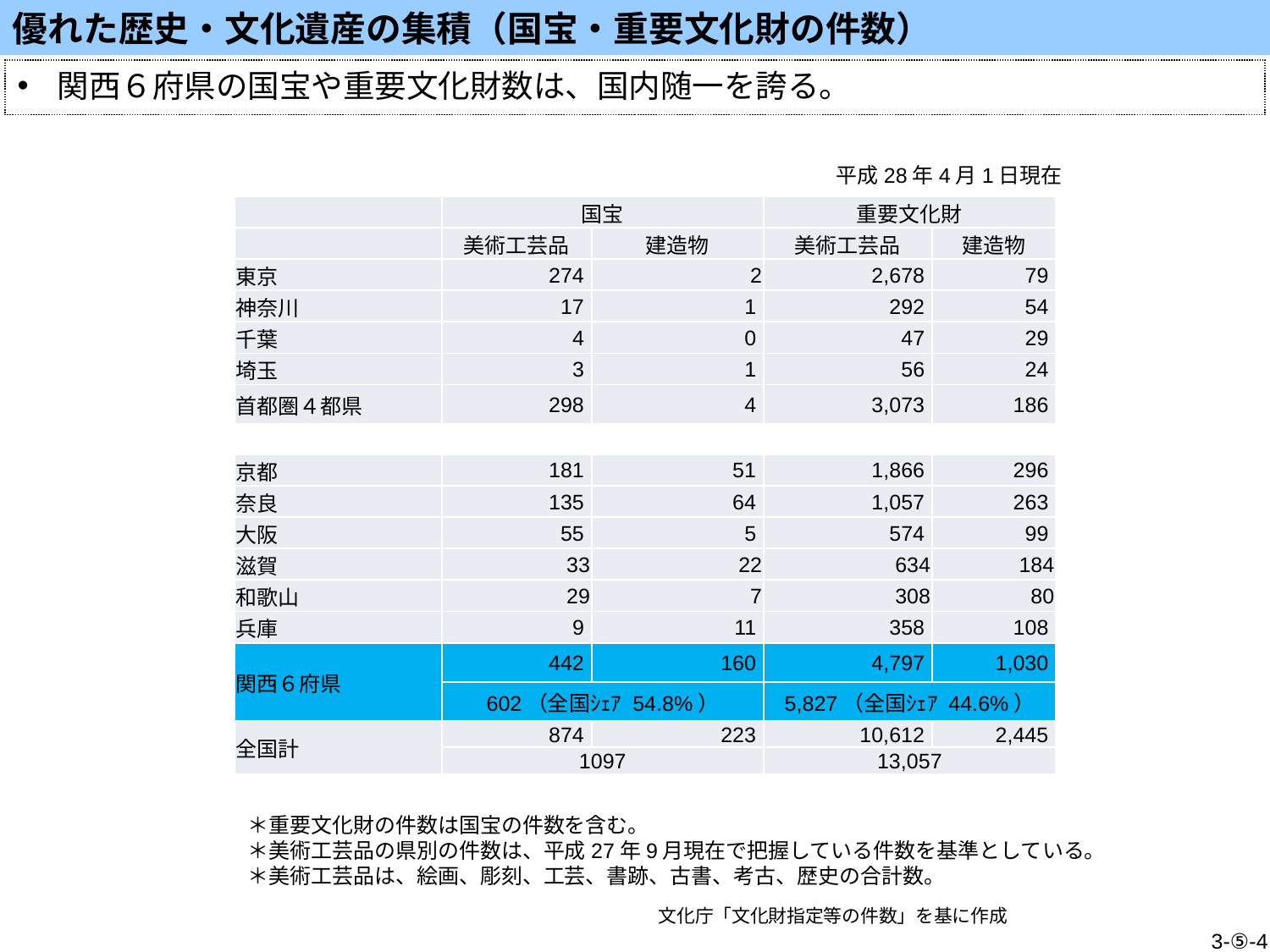

優れた歴史・文化遺産の集積（国宝・重要文化財の件数）
関西６府県の国宝や重要文化財数は、国内随一を誇る。
平成28年4月1日現在
|  | 国宝 |  | 重要文化財 |  |
| --- | --- | --- | --- | --- |
|  | 美術工芸品 | 建造物 | 美術工芸品 | 建造物 |
| 東京 | 274 | 2 | 2,678 | 79 |
| 神奈川 | 17 | 1 | 292 | 54 |
| 千葉 | 4 | 0 | 47 | 29 |
| 埼玉 | 3 | 1 | 56 | 24 |
| 首都圏４都県 | 298 | 4 | 3,073 | 186 |
|  |  |  |  |  |
| 京都 | 181 | 51 | 1,866 | 296 |
| 奈良 | 135 | 64 | 1,057 | 263 |
| 大阪 | 55 | 5 | 574 | 99 |
| 滋賀 | 33 | 22 | 634 | 184 |
| 和歌山 | 29 | 7 | 308 | 80 |
| 兵庫 | 9 | 11 | 358 | 108 |
| 関西６府県 | 442 | 160 | 4,797 | 1,030 |
|  | 602（全国ｼｪｱ 54.8%） |  | 5,827（全国ｼｪｱ 44.6%） |  |
| 全国計 | 874 | 223 | 10,612 | 2,445 |
|  | 1097 |  | 13,057 |  |
＊重要文化財の件数は国宝の件数を含む。
＊美術工芸品の県別の件数は、平成27年9月現在で把握している件数を基準としている。
＊美術工芸品は、絵画、彫刻、工芸、書跡、古書、考古、歴史の合計数。
文化庁「文化財指定等の件数」を基に作成
3-⑤-4